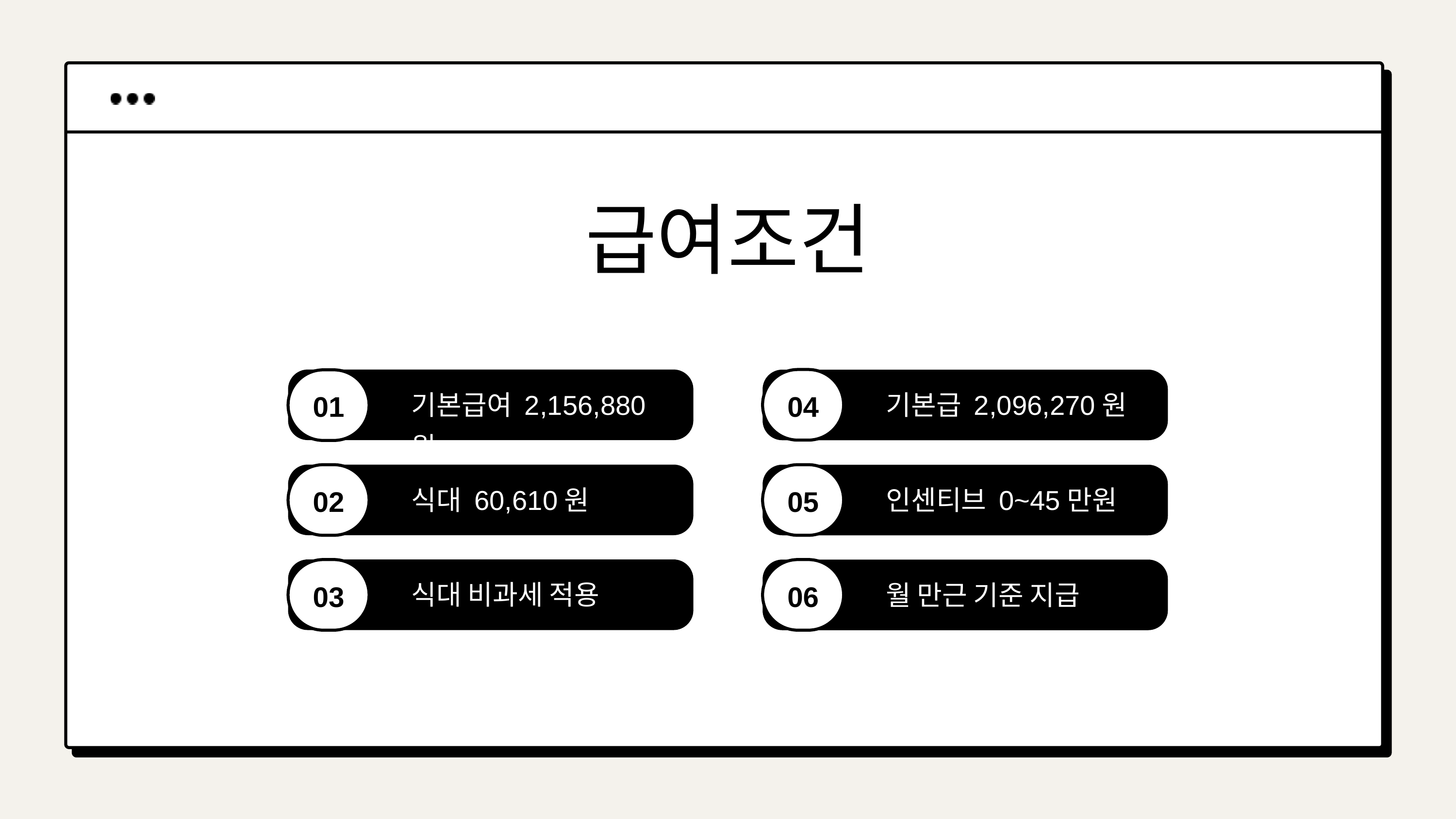

급여조건

기본급여 2,156,880원
기본급 2,096,270원
01
04

식대 60,610원
인센티브 0~45만원
02
05

식대 비과세 적용
월 만근 기준 지급
03
06